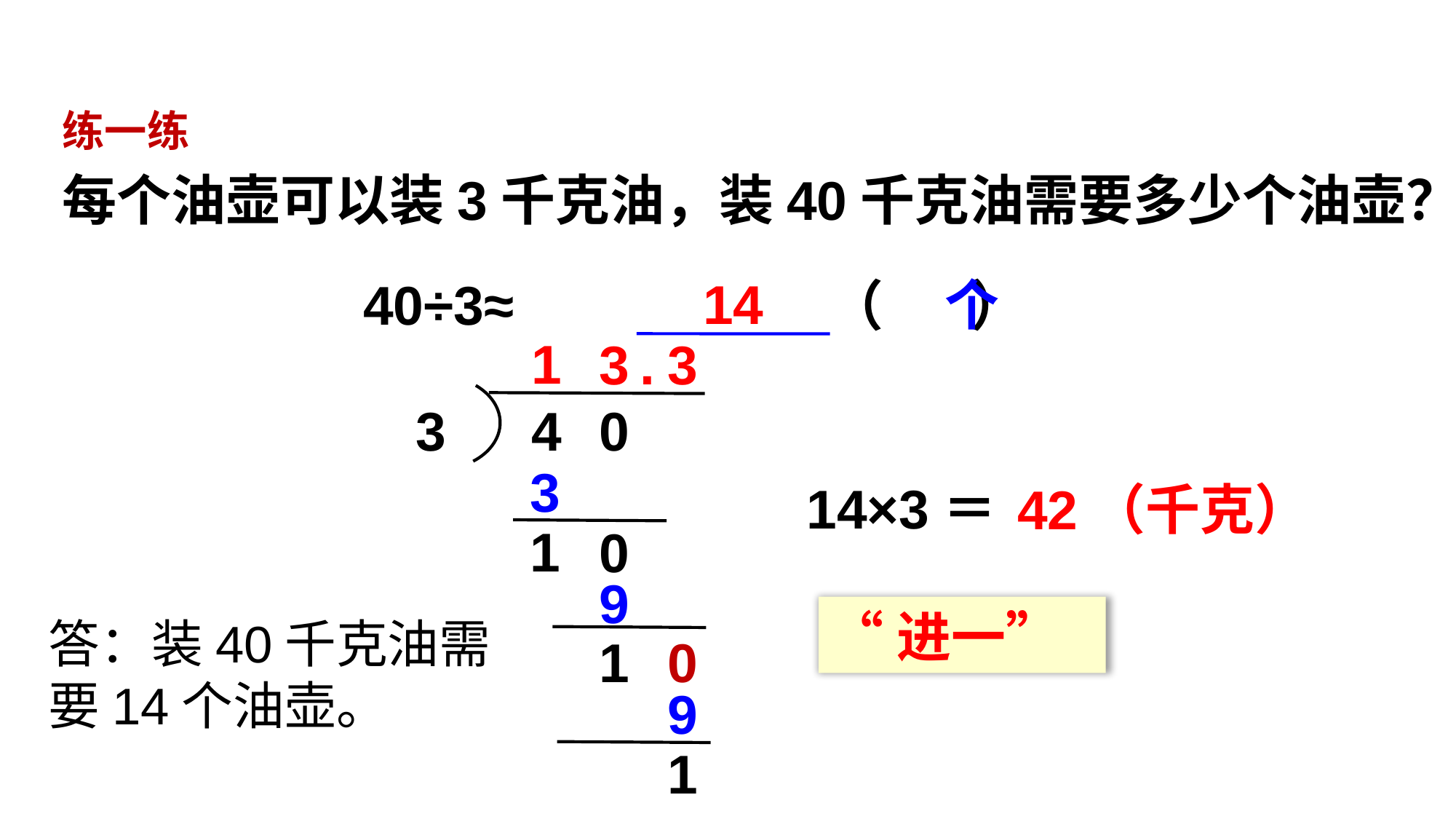

练一练
每个油壶可以装3千克油，装40千克油需要多少个油壶？
14
个
40÷3≈
（       ）
1
3
.
3

3
4
0
3
14×3＝
42（千克）
1
0
9
“进一”
答：装40千克油需要14个油壶。
1
0
9
1